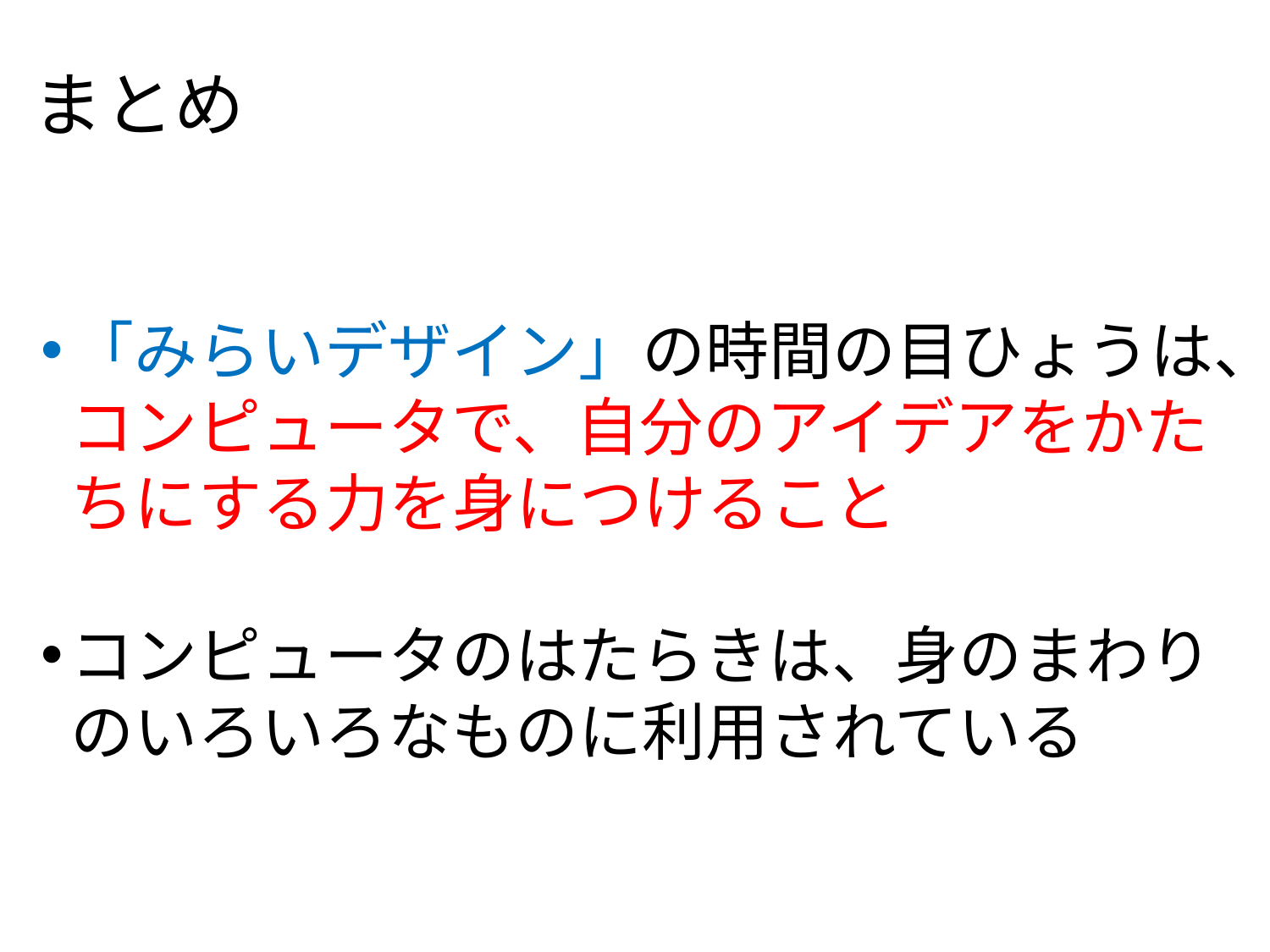

まとめ
「みらいデザイン」の時間の目ひょうは、コンピュータで、自分のアイデアをかたちにする力を身につけること

コンピュータのはたらきは、身のまわりのいろいろなものに利用されている